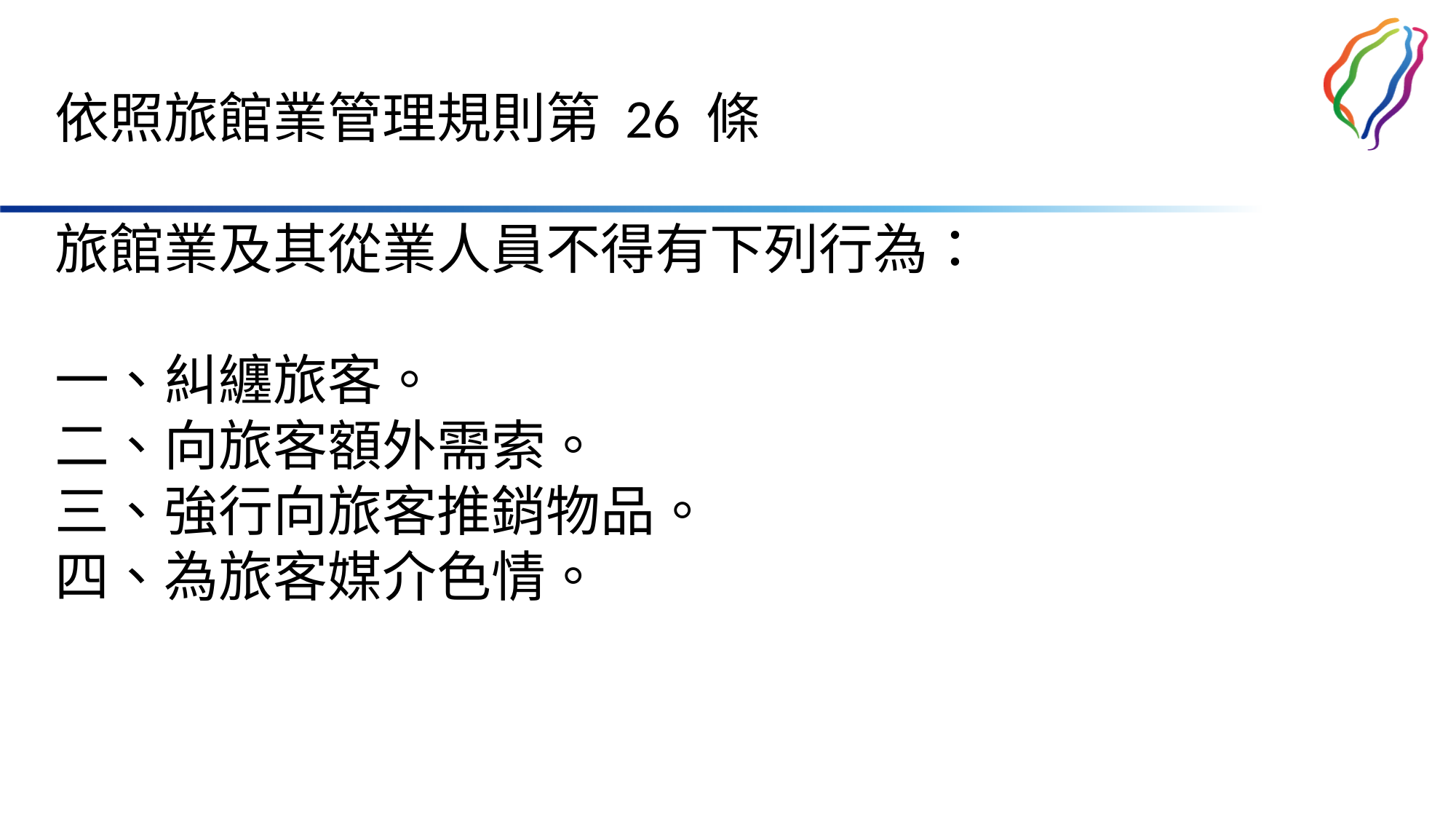

依照旅館業管理規則第 26 條

旅館業及其從業人員不得有下列行為：

一、糾纏旅客。
二、向旅客額外需索。
三、強行向旅客推銷物品。
四、為旅客媒介色情。